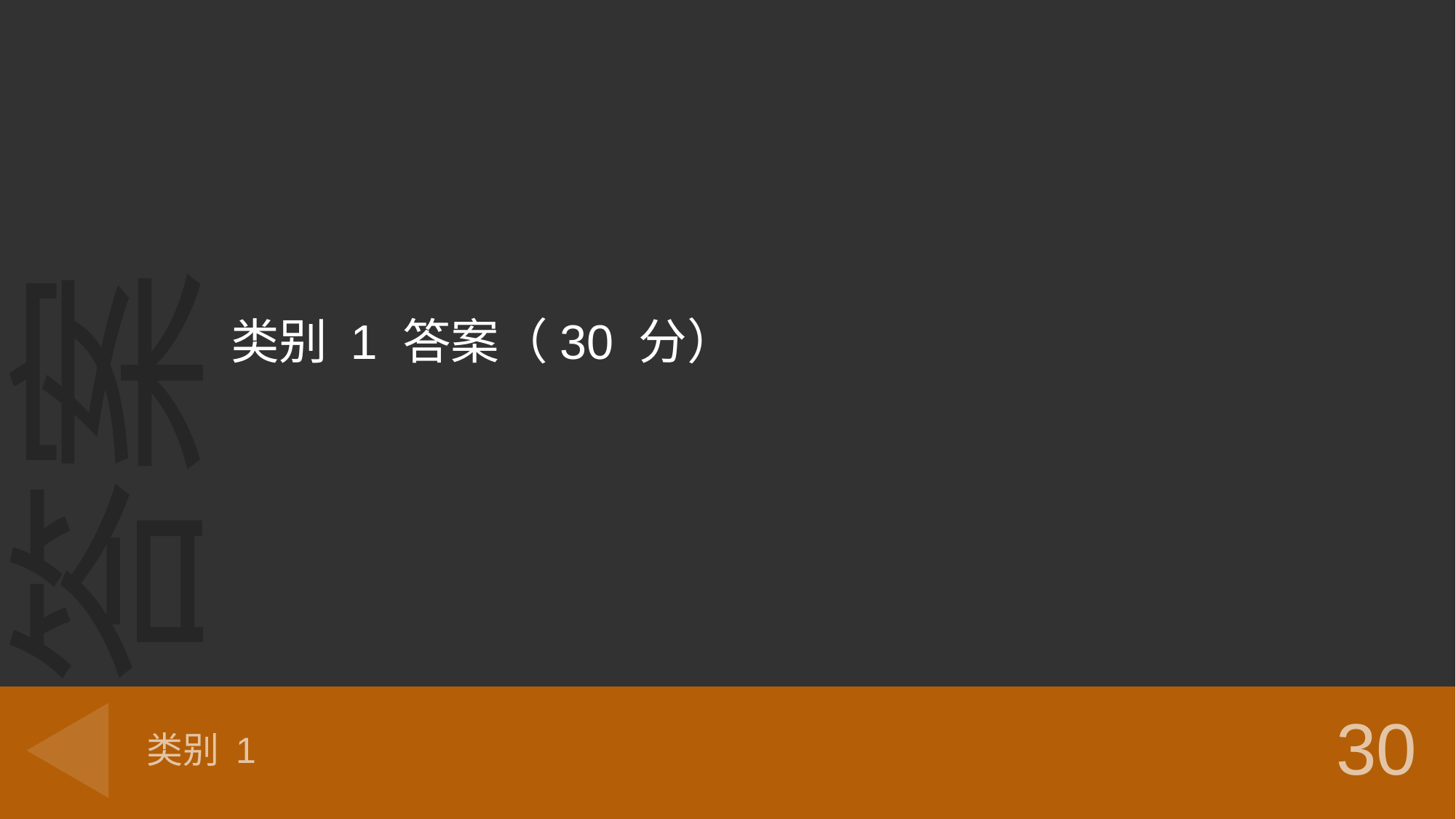

类别 1 答案（30 分）
# 类别 1
30